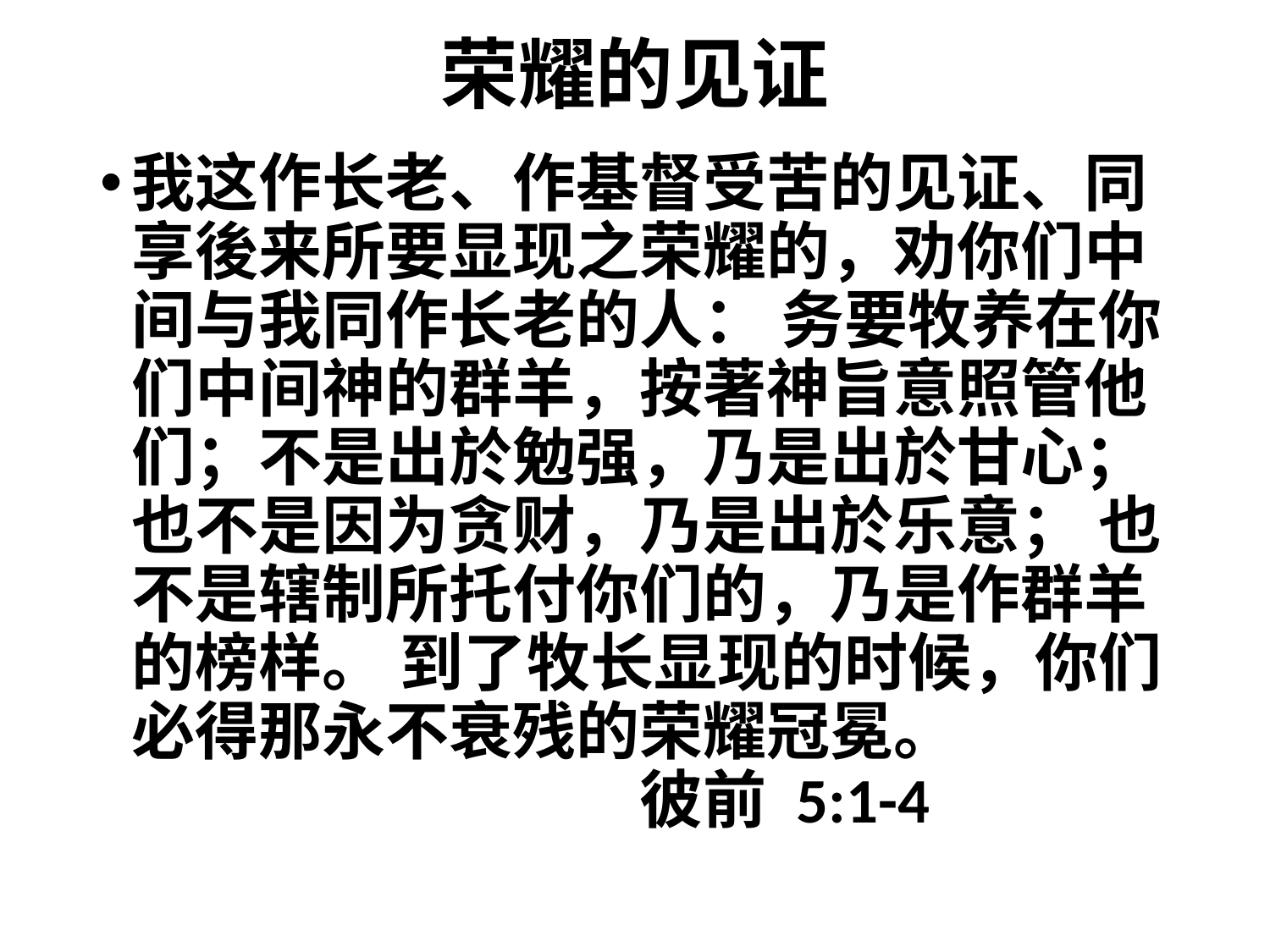

# 荣耀的见证
我这作长老、作基督受苦的见证、同享後来所要显现之荣耀的，劝你们中间与我同作长老的人： 务要牧养在你们中间神的群羊，按著神旨意照管他们；不是出於勉强，乃是出於甘心；也不是因为贪财，乃是出於乐意； 也不是辖制所托付你们的，乃是作群羊的榜样。 到了牧长显现的时候，你们必得那永不衰残的荣耀冠冕。						彼前 5:1-4